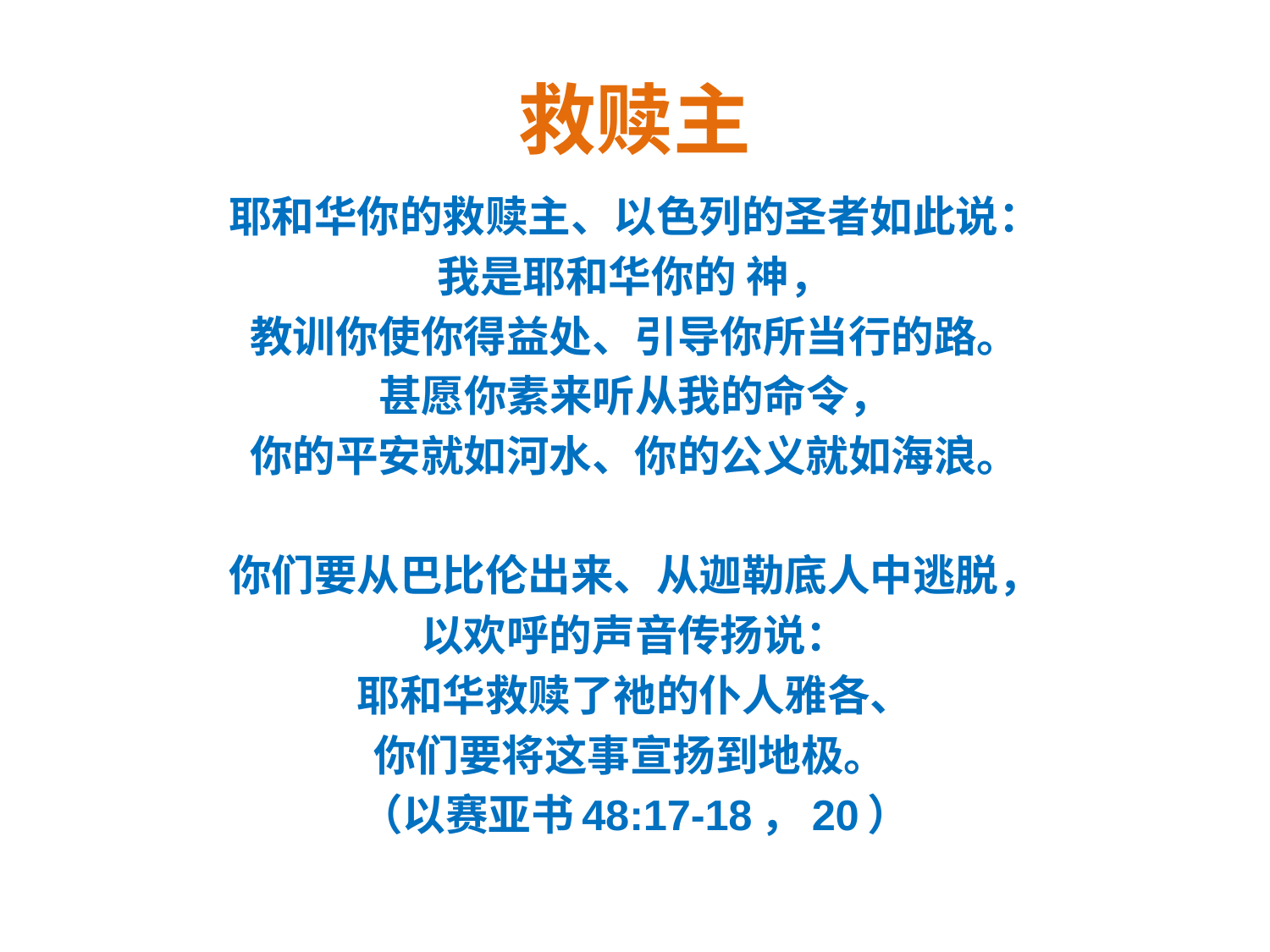

# 救赎主
耶和华你的救赎主、以色列的圣者如此说：
我是耶和华你的 神，
教训你使你得益处、引导你所当行的路。
甚愿你素来听从我的命令，
你的平安就如河水、你的公义就如海浪。

你们要从巴比伦出来、从迦勒底人中逃脱，
以欢呼的声音传扬说：
耶和华救赎了祂的仆人雅各、
你们要将这事宣扬到地极。
（以赛亚书48:17-18，20）